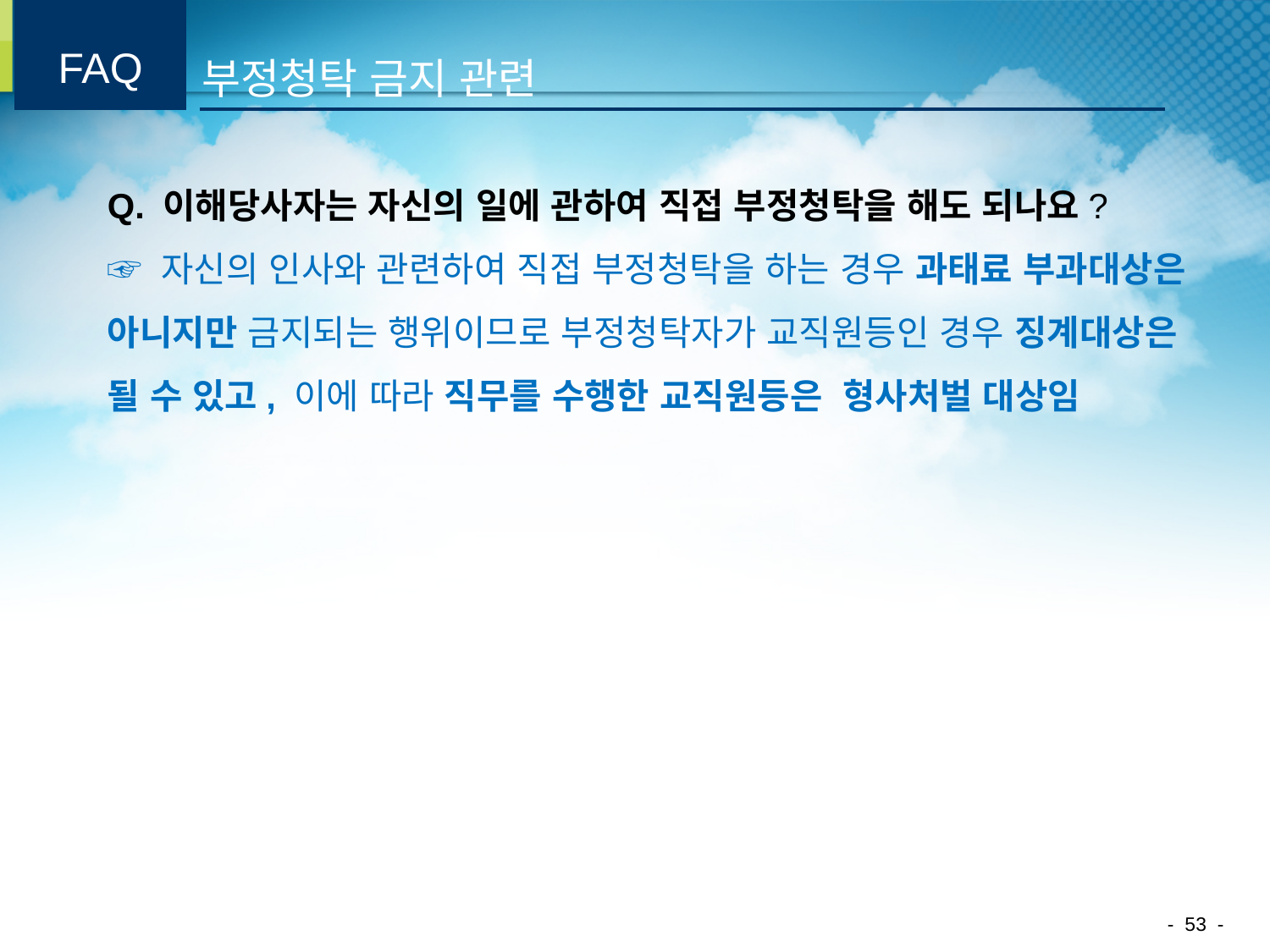

| FAQ |  | 부정청탁 금지 관련 |
| --- | --- | --- |
Q. 이해당사자는 자신의 일에 관하여 직접 부정청탁을 해도 되나요?
☞ 자신의 인사와 관련하여 직접 부정청탁을 하는 경우 과태료 부과대상은 아니지만 금지되는 행위이므로 부정청탁자가 교직원등인 경우 징계대상은 될 수 있고, 이에 따라 직무를 수행한 교직원등은  형사처벌 대상임
-  53  -